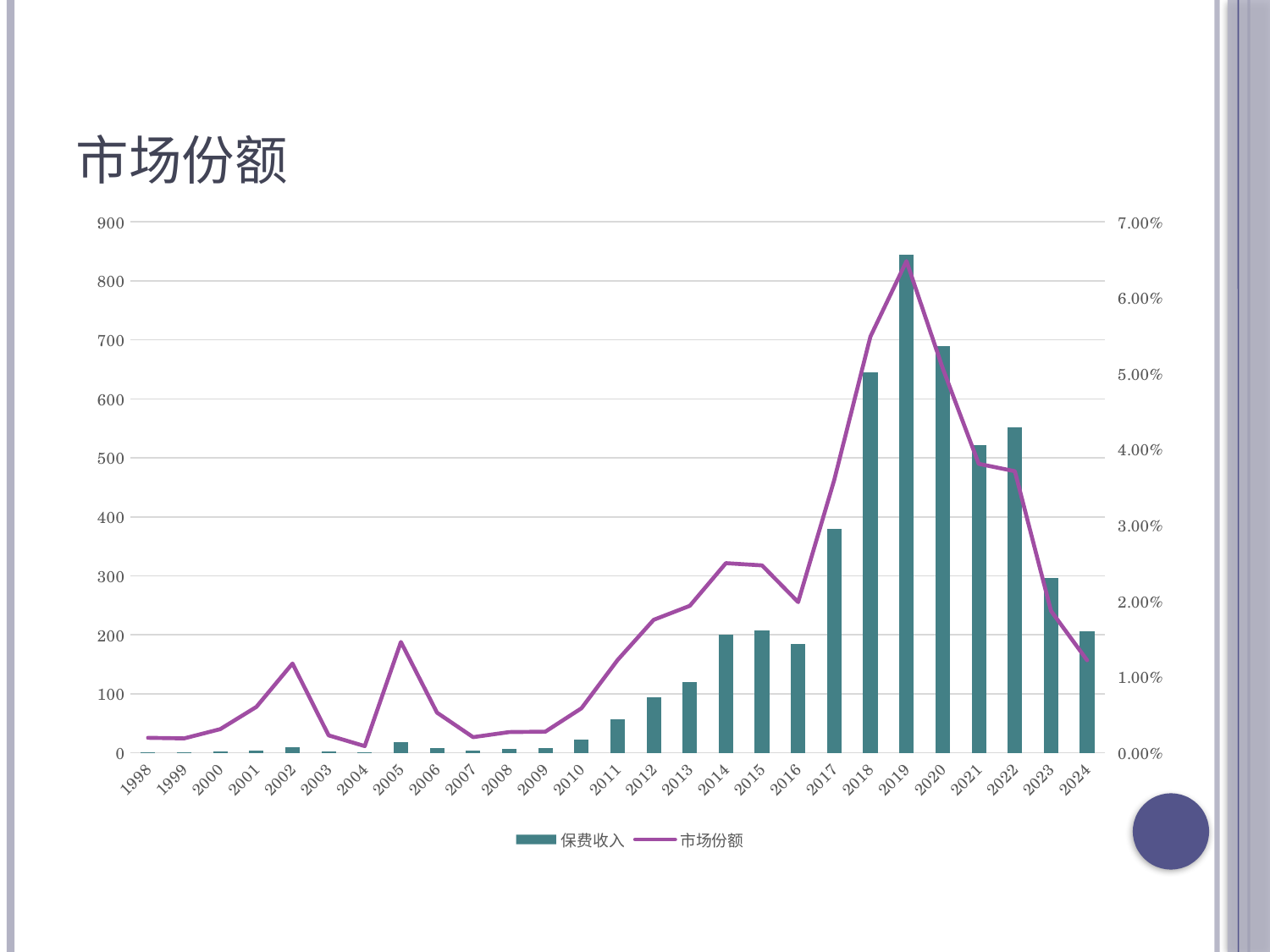

# 市场份额

### Chart

| Category | 保费收入 | 市场份额 |
|---|---|---|
| 1998 | 1.0 | 0.00198019801980198 |
| 1999 | 1.0 | 0.00189753320683112 |
| 2000 | 1.87 | 0.003125 |
| 2001 | 4.17 | 0.00605893293037313 |
| 2002 | 9.18 | 0.0117766289079037 |
| 2003 | 2.0 | 0.00230042755100531 |
| 2004 | 1.0 | 0.000888888888888889 |
| 2005 | 18.0 | 0.0146114570057878 |
| 2006 | 8.0 | 0.00529787290402903 |
| 2007 | 4.13 | 0.00206730504512531 |
| 2008 | 6.39 | 0.00273461405137993 |
| 2009 | 8.02 | 0.0027887601144713 |
| 2010 | 22.91 | 0.00588093355648879 |
| 2011 | 56.51 | 0.0122373760778896 |
| 2012 | 93.46 | 0.0175316501998713 |
| 2013 | 120.37 | 0.01937620125365 |
| 2014 | 199.9 | 0.0250032207750623 |
| 2015 | 208.1 | 0.0247052817779255 |
| 2016 | 184.12 | 0.0198710518533868 |
| 2017 | 379.2 | 0.0359724514770334 |
| 2018 | 645.0 | 0.0548670006890274 |
| 2019 | 843.7 | 0.0648187272880926 |
| 2020 | 689.0 | 0.0507214369846879 |
| 2021 | 521.0 | 0.0380959344837672 |
| 2022 | 552.0 | 0.0371292123494989 |
| 2023 | 296.89 | 0.018709982354424 |
| 2024 | 206.3 | 0.0122020464896197 |